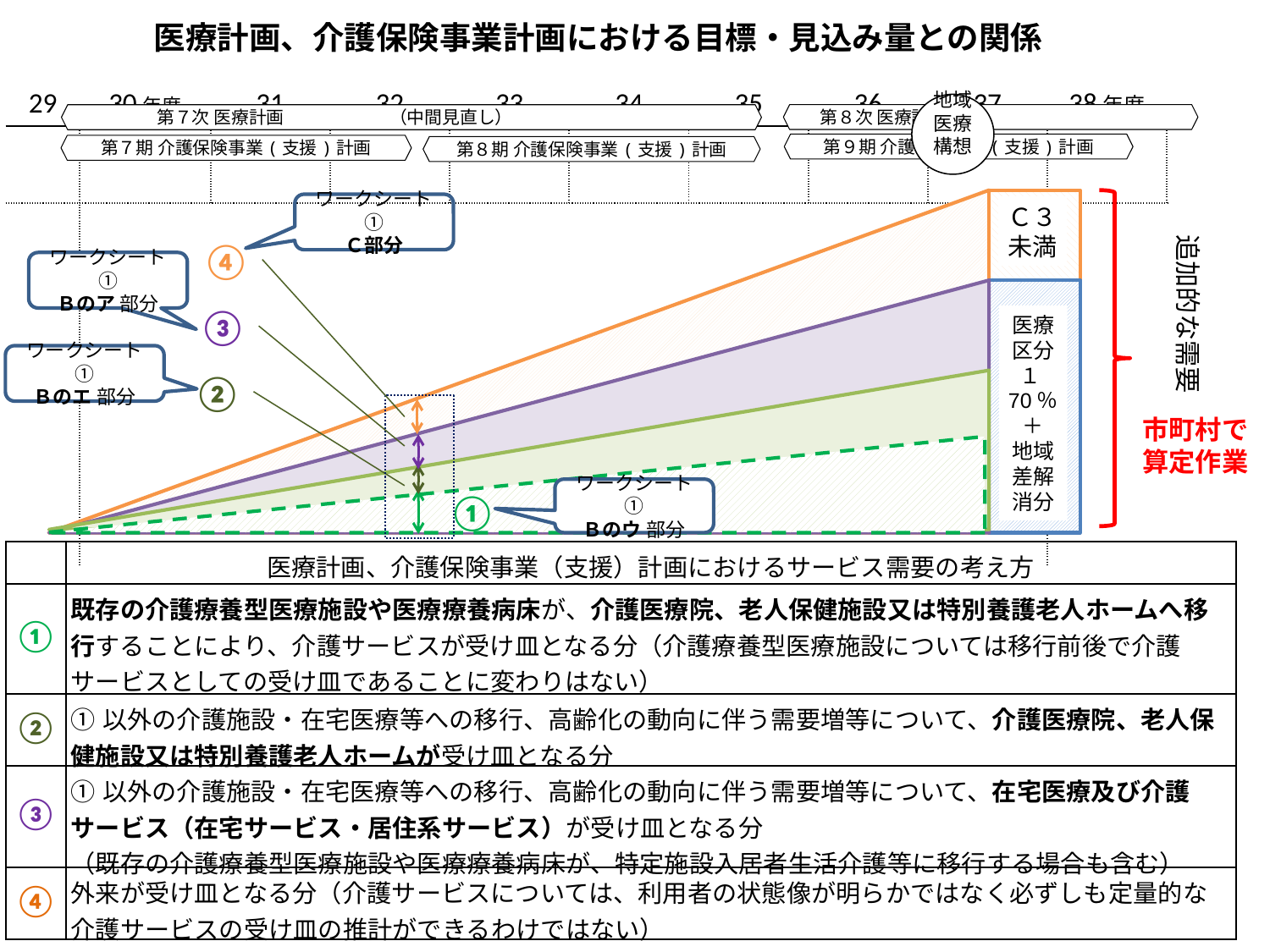

医療計画、介護保険事業計画における目標・見込み量との関係

| 29 | 30年度 | 31 | 32 | 33 | 34 | 35 | 36 | 37 | 38年度 |
| --- | --- | --- | --- | --- | --- | --- | --- | --- | --- |
|  |  |  |  |  |  |  |  |  |  |
|  |  |  |  |  |  |  |  |  |  |
地域医療構想
第８次 医療計画
　　第７次 医療計画　　　　　　（中間見直し）
第９期 介護保険事業(支援)計画
第７期 介護保険事業(支援)計画
第８期 介護保険事業(支援)計画
Ｃ３
未満

医療
区分１70％
＋
地域差解消分

ワークシート①
Ｃ部分
追加的な需要
④
ワークシート①
Ｂのア 部分
③
ワークシート①
Ｂのエ 部分
②

市町村で
算定作業
ワークシート①
Ｂのウ 部分
①
|  | 医療計画、介護保険事業（支援）計画におけるサービス需要の考え方 |
| --- | --- |
| ① | 既存の介護療養型医療施設や医療療養病床が、介護医療院、老人保健施設又は特別養護老人ホームへ移行することにより、介護サービスが受け皿となる分（介護療養型医療施設については移行前後で介護サービスとしての受け皿であることに変わりはない） |
| ② | ①以外の介護施設・在宅医療等への移行、高齢化の動向に伴う需要増等について、介護医療院、老人保健施設又は特別養護老人ホームが受け皿となる分 |
| ③ | ①以外の介護施設・在宅医療等への移行、高齢化の動向に伴う需要増等について、在宅医療及び介護サービス（在宅サービス・居住系サービス）が受け皿となる分 （既存の介護療養型医療施設や医療療養病床が、特定施設入居者生活介護等に移行する場合も含む） |
| ④ | 外来が受け皿となる分（介護サービスについては、利用者の状態像が明らかではなく必ずしも定量的な介護サービスの受け皿の推計ができるわけではない） |